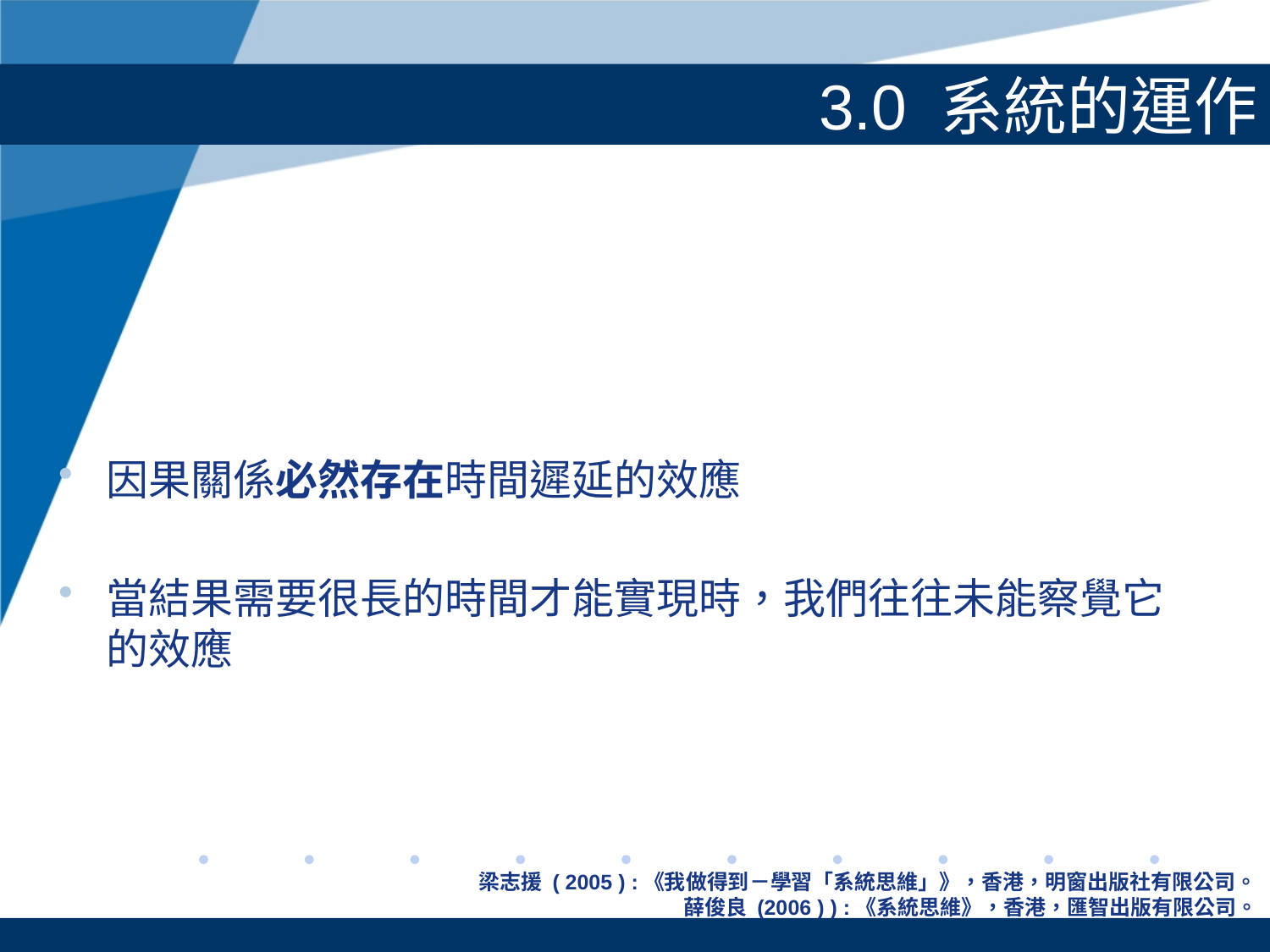

# 3.0 系統的運作

因果關係必然存在時間遲延的效應

當結果需要很長的時間才能實現時，我們往往未能察覺它的效應
梁志援 ( 2005 ) :《我做得到－學習「系統思維」》，香港，明窗出版社有限公司。
薛俊良 (2006 ) ) :《系統思維》，香港，匯智出版有限公司。